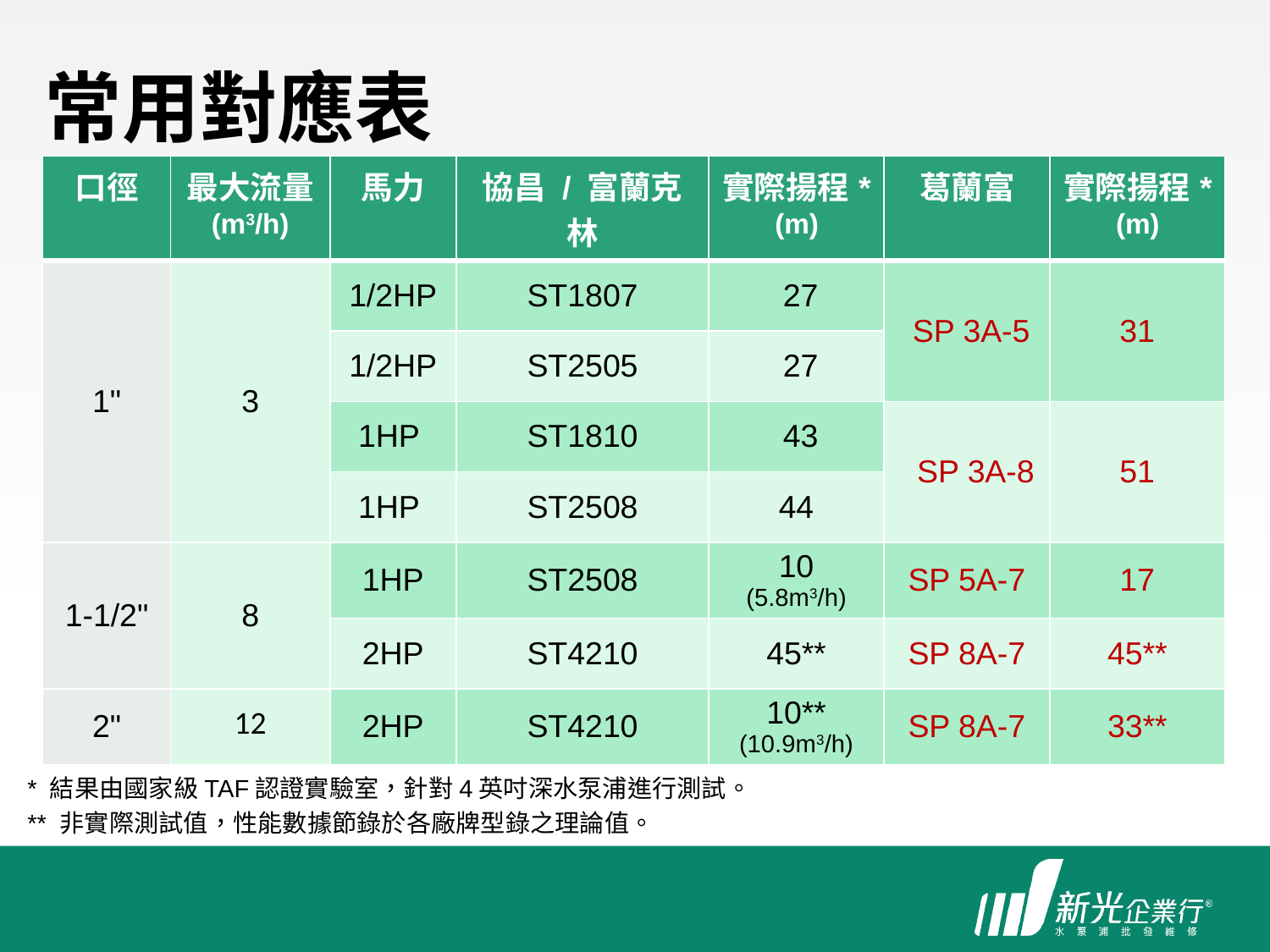

# 常用對應表
| 口徑 | 最大流量 (m3/h) | 馬力 | 協昌 / 富蘭克林 | 實際揚程\* (m) | 葛蘭富 | 實際揚程\* (m) |
| --- | --- | --- | --- | --- | --- | --- |
| 1" | 3 | 1/2HP | ST1807 | 27 | SP 3A-5 | 31 |
|  |  | 1/2HP | ST2505 | 27 |  |  |
|  |  | 1HP | ST1810 | 43 | SP 3A-8 | 51 |
|  |  | 1HP | ST2508 | 44 |  |  |
| 1-1/2" | 8 | 1HP | ST2508 | 10 (5.8m3/h) | SP 5A-7 | 17 |
|  |  | 2HP | ST4210 | 45\*\* | SP 8A-7 | 45\*\* |
| 2" | 12 | 2HP | ST4210 | 10\*\* (10.9m3/h) | SP 8A-7 | 33\*\* |
* 結果由國家級TAF認證實驗室，針對4英吋深水泵浦進行測試。
** 非實際測試值，性能數據節錄於各廠牌型錄之理論值。